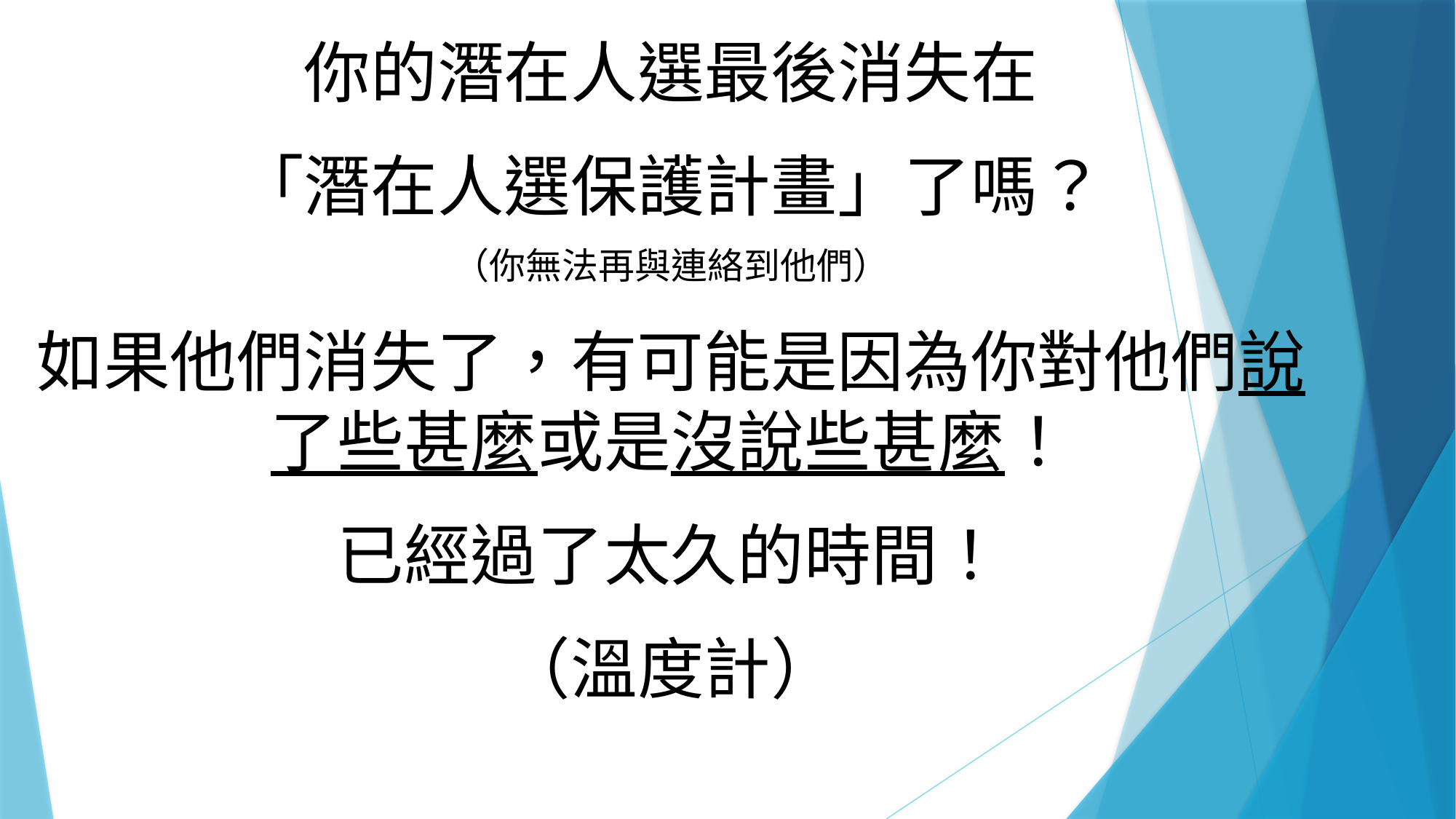

你的潛在人選最後消失在
「潛在人選保護計畫」了嗎？
（你無法再與連絡到他們）
如果他們消失了，有可能是因為你對他們說了些甚麼或是沒說些甚麼！
已經過了太久的時間！
（溫度計）